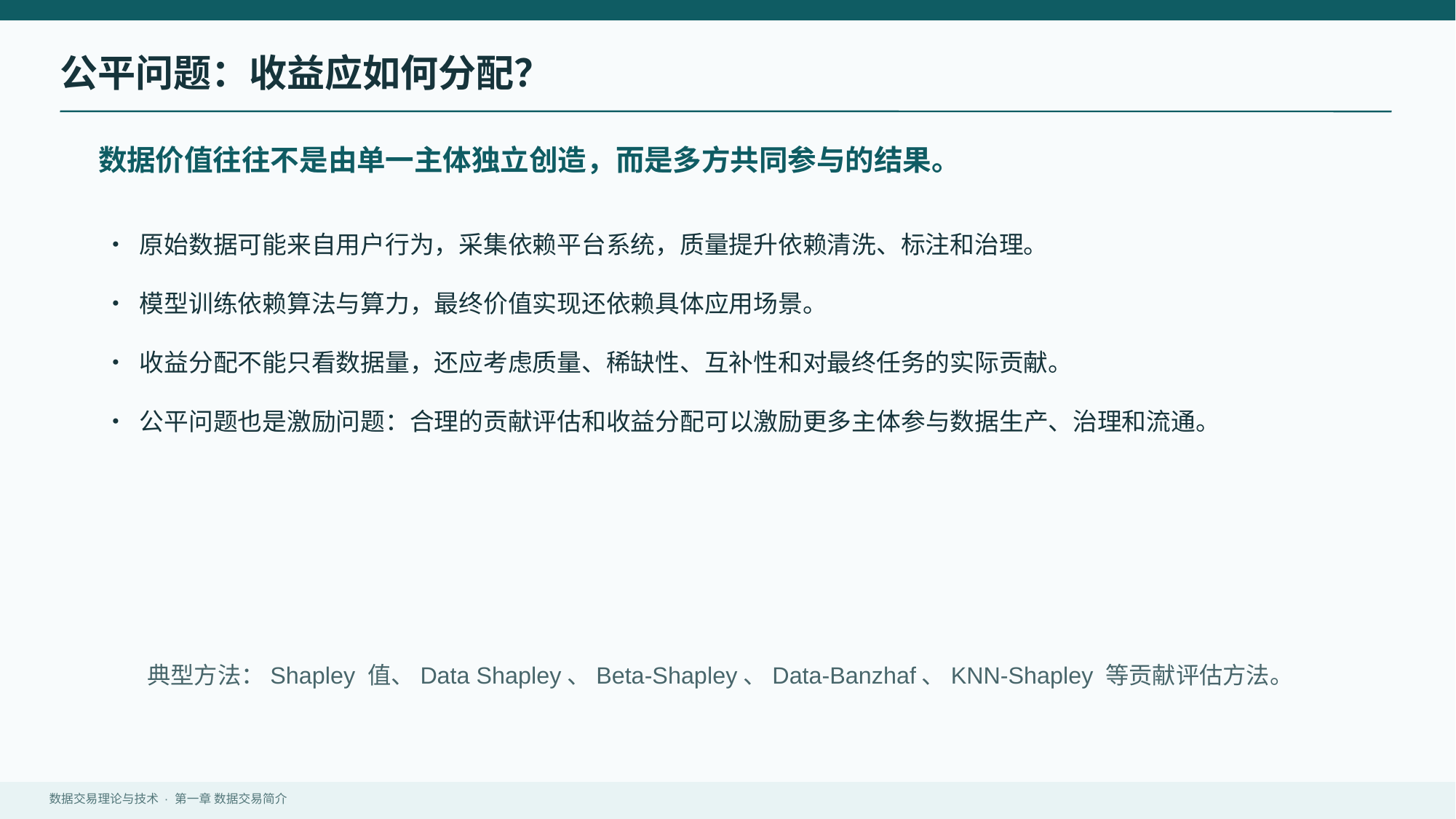

公平问题：收益应如何分配？

数据价值往往不是由单一主体独立创造，而是多方共同参与的结果。
• 原始数据可能来自用户行为，采集依赖平台系统，质量提升依赖清洗、标注和治理。

• 模型训练依赖算法与算力，最终价值实现还依赖具体应用场景。

• 收益分配不能只看数据量，还应考虑质量、稀缺性、互补性和对最终任务的实际贡献。

• 公平问题也是激励问题：合理的贡献评估和收益分配可以激励更多主体参与数据生产、治理和流通。
典型方法：Shapley 值、Data Shapley、Beta-Shapley、Data-Banzhaf、KNN-Shapley 等贡献评估方法。
66